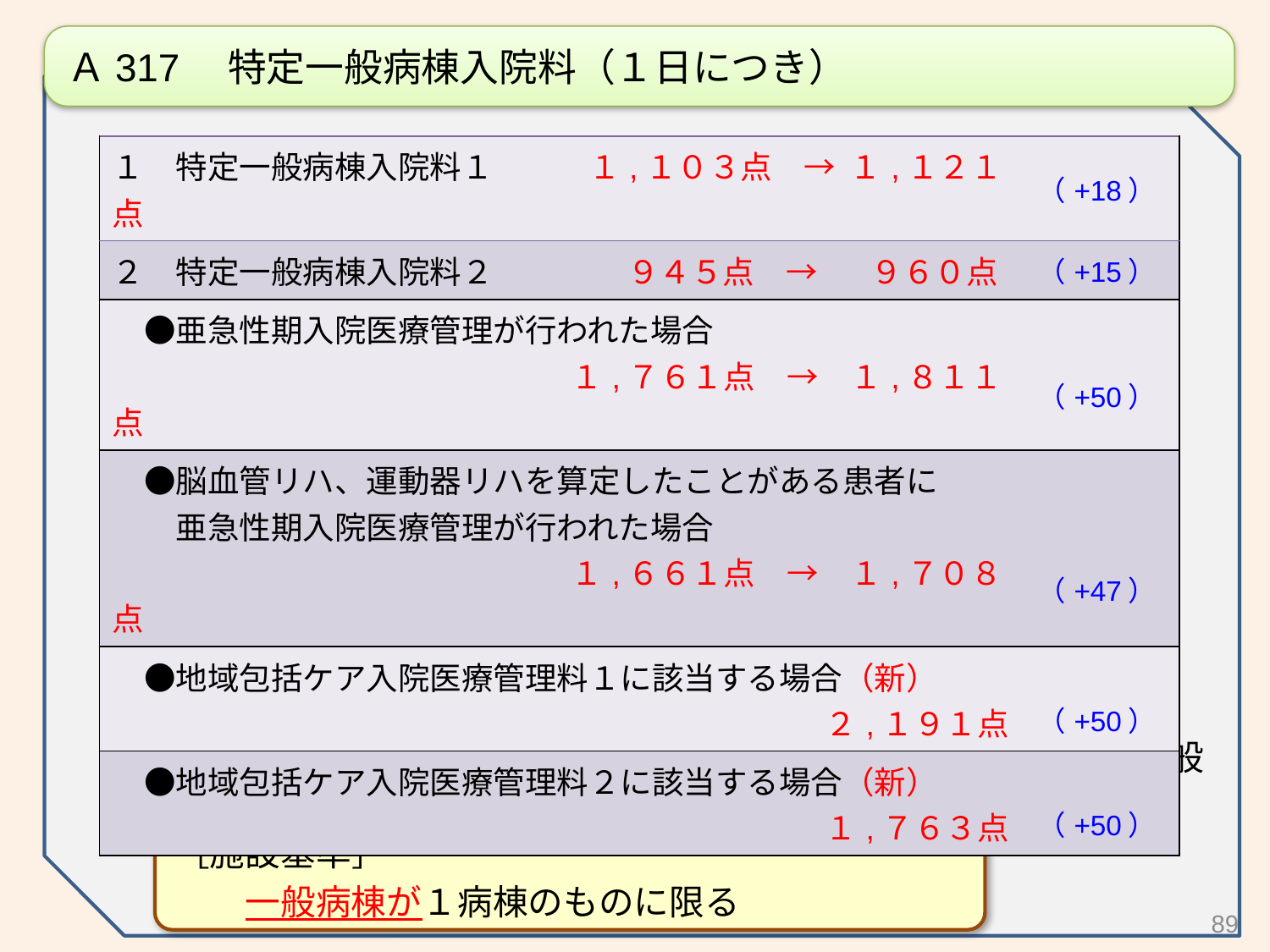

Ａ317　特定一般病棟入院料（１日につき）

※（　）内は消費税率８％への引き上げ対応分
◆夜勤７２時間の緩和対象となる特定一般病棟入院料について、一般病棟が１病棟のみの病院を対象に加える。
　　［施設基準］
　　　　一般病棟が１病棟のものに限る

| １　特定一般病棟入院料１　　　１,１０３点　→ １,１２１点 | （+18） |
| --- | --- |
| ２　特定一般病棟入院料２　　　　 ９４５点　→ 　 ９６０点 | （+15） |
| ●亜急性期入院医療管理が行われた場合 　　　　　　　　　　　　　　 １,７６１点　→　１,８１１点 | （+50） |
| ●脳血管リハ、運動器リハを算定したことがある患者に 　　亜急性期入院医療管理が行われた場合 　　　　　　　　　　　　　　 １,６６１点　→　１,７０８点 | （+47） |
| ●地域包括ケア入院医療管理料１に該当する場合（新） 　　　　　　　　　　　　　　　　　　　　　　 ２,１９１点 | （+50） |
| ●地域包括ケア入院医療管理料２に該当する場合（新） 　　　　　　　　　　　　　　　　　　　　　　 １,７６３点 | （+50） |

89